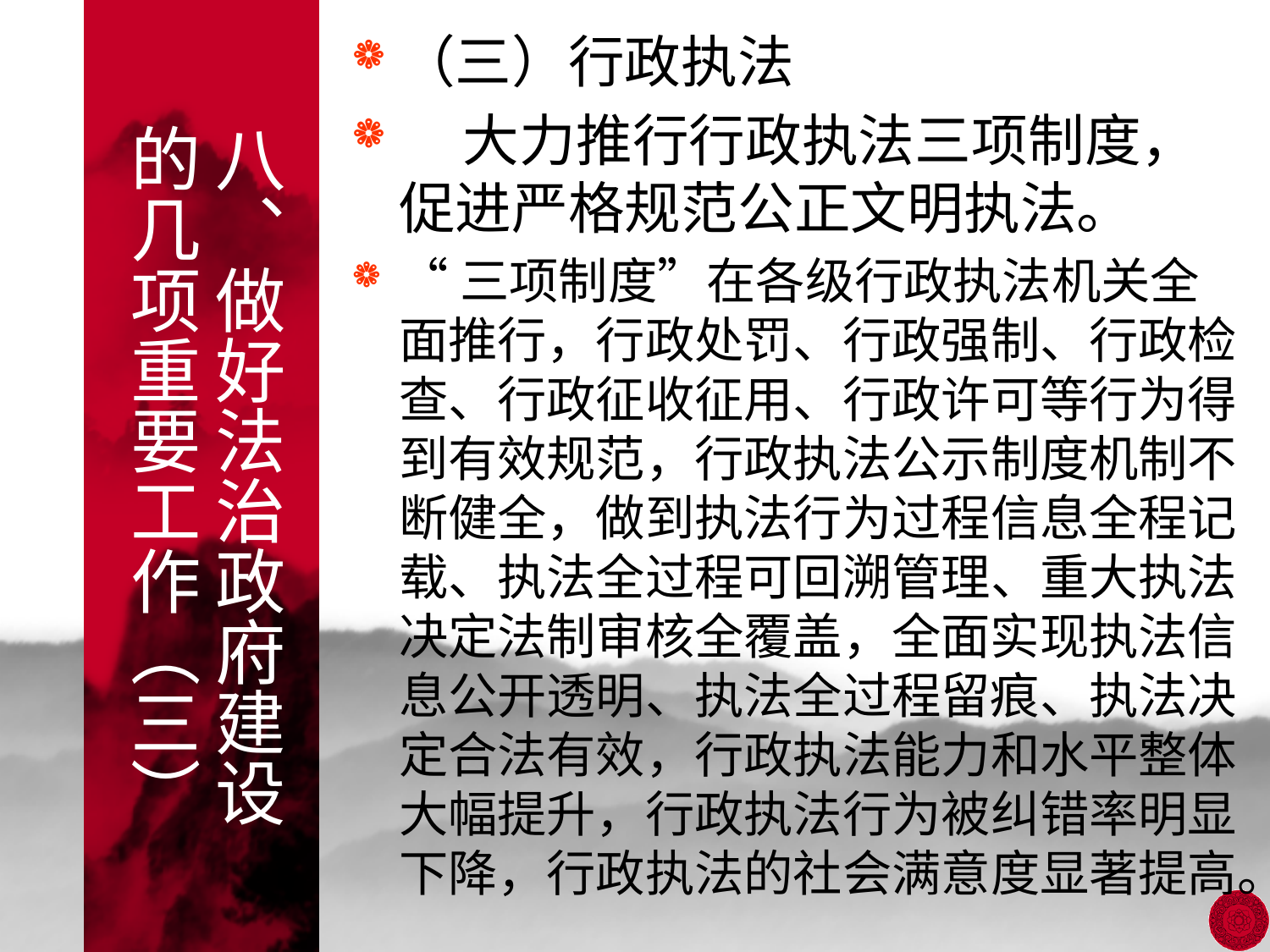

（三）行政执法
    大力推行行政执法三项制度，促进严格规范公正文明执法。
“三项制度”在各级行政执法机关全面推行，行政处罚、行政强制、行政检查、行政征收征用、行政许可等行为得到有效规范，行政执法公示制度机制不断健全，做到执法行为过程信息全程记载、执法全过程可回溯管理、重大执法决定法制审核全覆盖，全面实现执法信息公开透明、执法全过程留痕、执法决定合法有效，行政执法能力和水平整体大幅提升，行政执法行为被纠错率明显下降，行政执法的社会满意度显著提高。
# 八、做好法治政府建设的几项重要工作（三）